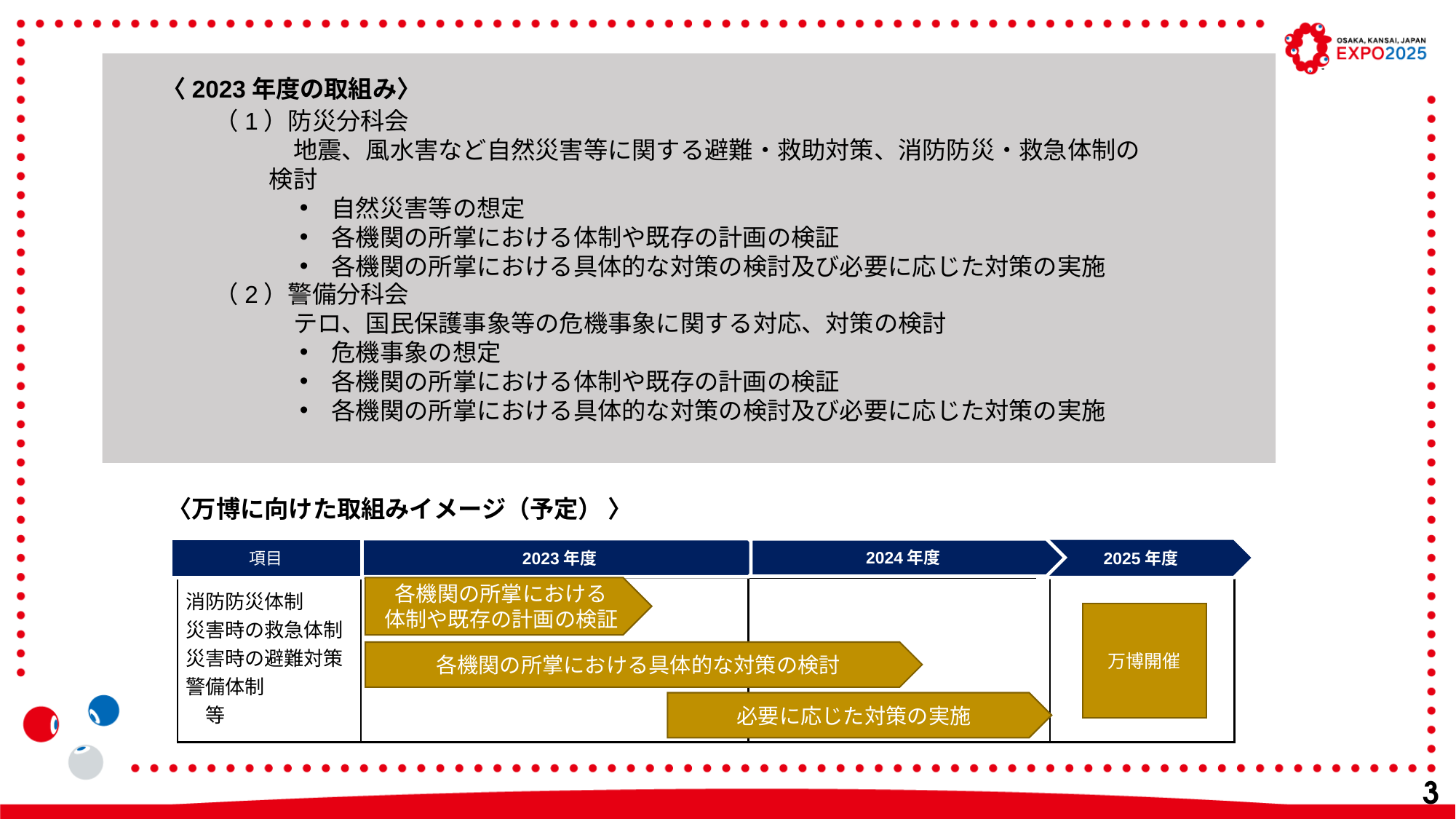

〈2023年度の取組み〉

（1）防災分科会
　地震、風水害など自然災害等に関する避難・救助対策、消防防災・救急体制の検討
自然災害等の想定
各機関の所掌における体制や既存の計画の検証
各機関の所掌における具体的な対策の検討及び必要に応じた対策の実施

（2）警備分科会
　テロ、国民保護事象等の危機事象に関する対応、対策の検討
危機事象の想定
各機関の所掌における体制や既存の計画の検証
各機関の所掌における具体的な対策の検討及び必要に応じた対策の実施

〈万博に向けた取組みイメージ（予定） 〉
2025年度
2023年度
項目
2024年度
| 消防防災体制 災害時の救急体制 災害時の避難対策 警備体制　　　　　等 |  |  |  |
| --- | --- | --- | --- |
各機関の所掌における
体制や既存の計画の検証
万博開催
各機関の所掌における具体的な対策の検討
必要に応じた対策の実施
35